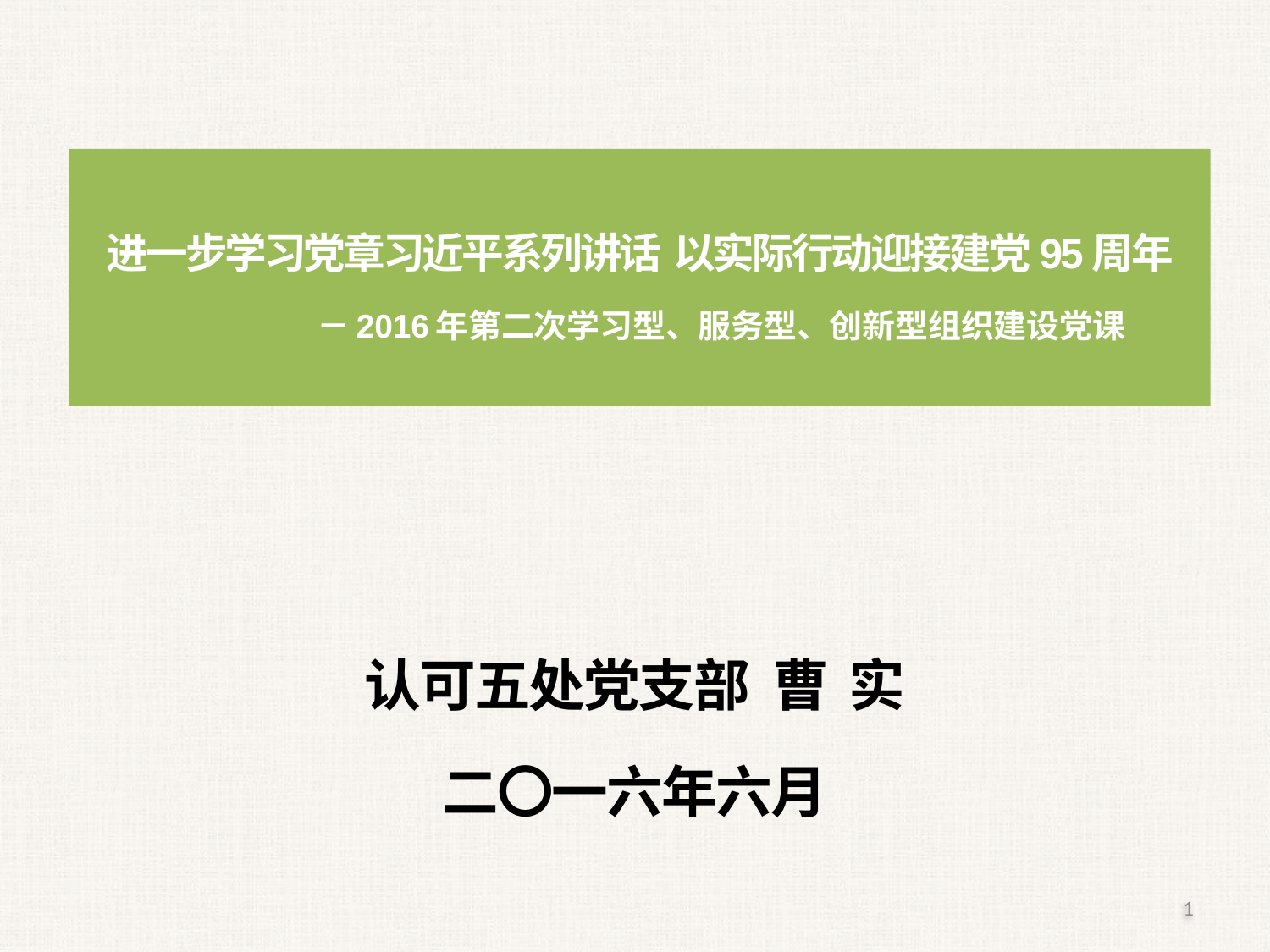

# 进一步学习党章习近平系列讲话  以实际行动迎接建党95周年 －2016年第二次学习型、服务型、创新型组织建设党课
认可五处党支部  曹 实
二〇一六年六月
1